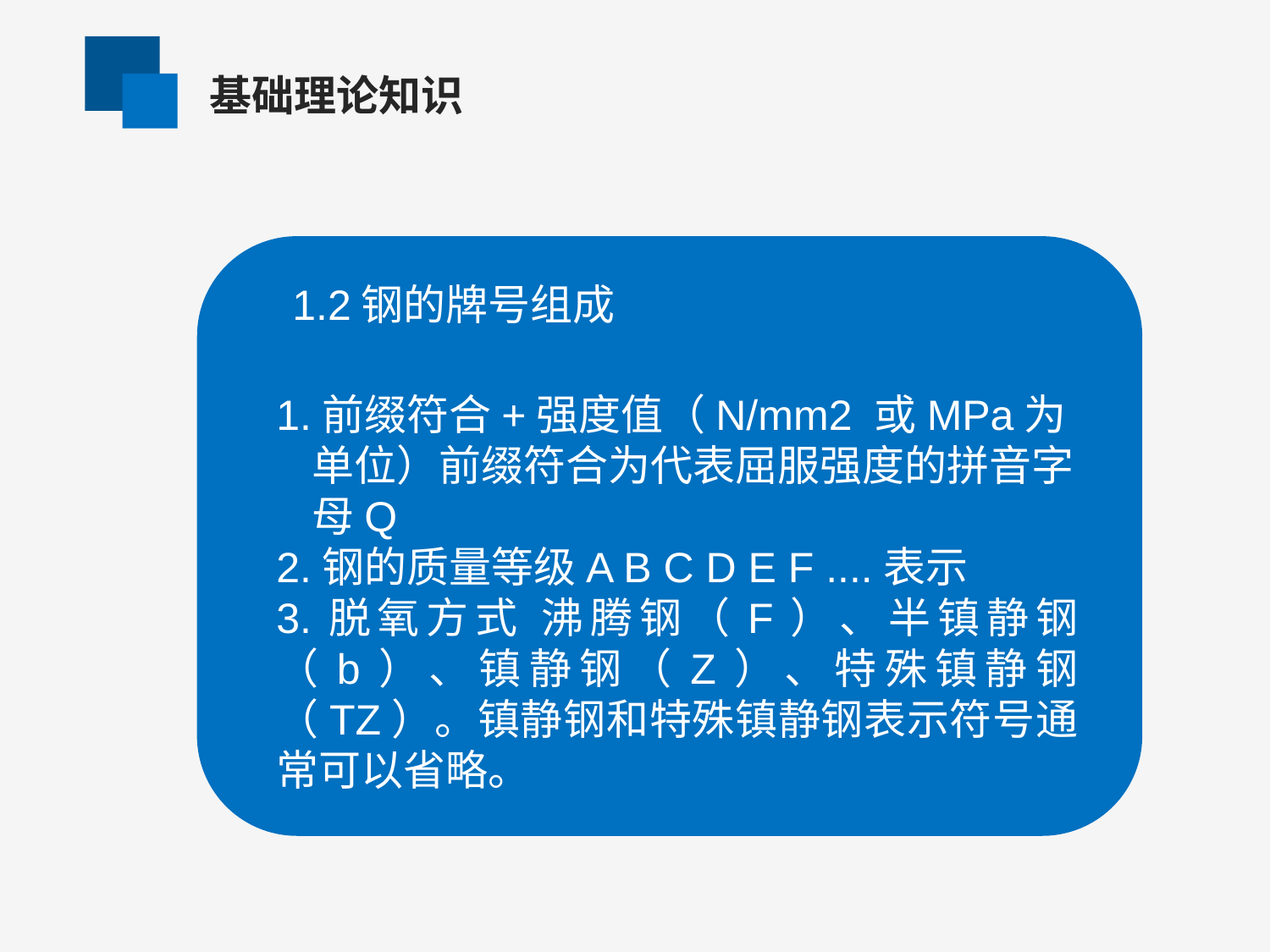

基础理论知识
   1.2钢的牌号组成

1.前缀符合+强度值（N/mm2 或MPa为单位）前缀符合为代表屈服强度的拼音字母Q
2.钢的质量等级A B C D E F ....表示
3.脱氧方式 沸腾钢（F）、半镇静钢（b）、镇静钢（Z）、特殊镇静钢（TZ）。镇静钢和特殊镇静钢表示符号通常可以省略。